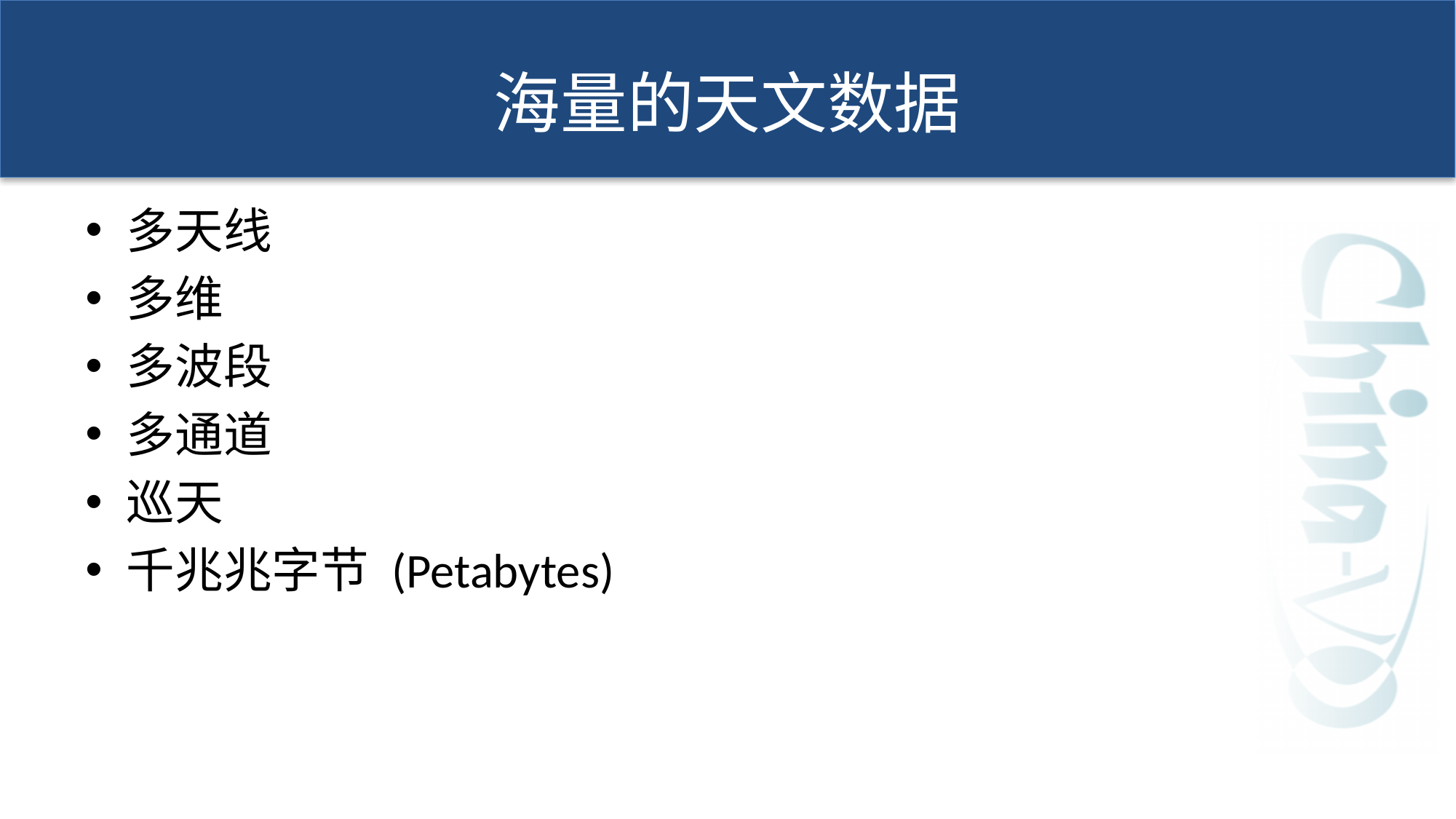

# 海量的天文数据
多天线
多维
多波段
多通道
巡天
千兆兆字节 (Petabytes)